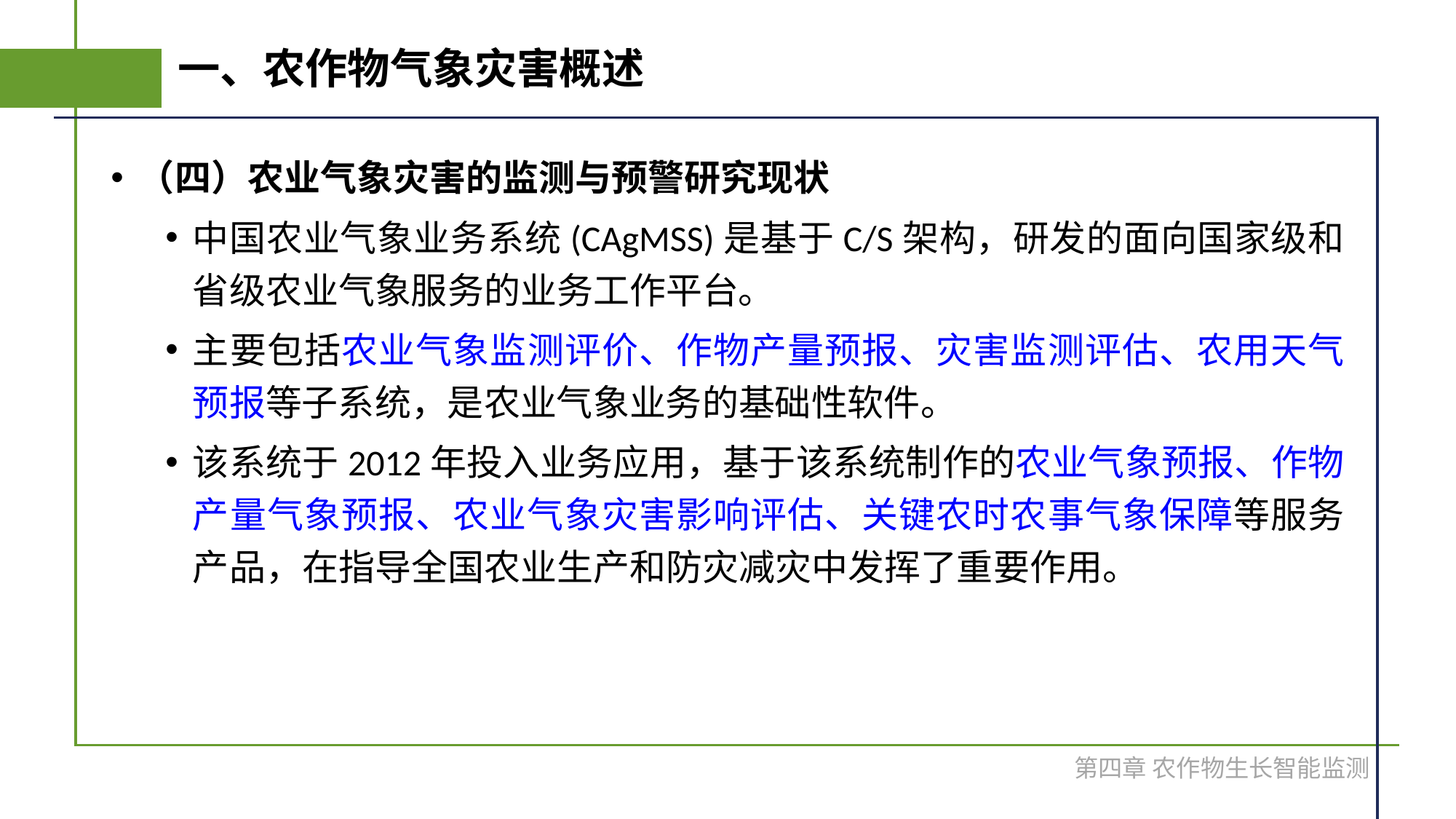

# 一、农作物气象灾害概述
（四）农业气象灾害的监测与预警研究现状
中国农业气象业务系统(CAgMSS)是基于C/S架构，研发的面向国家级和省级农业气象服务的业务工作平台。
主要包括农业气象监测评价、作物产量预报、灾害监测评估、农用天气预报等子系统，是农业气象业务的基础性软件。
该系统于2012年投入业务应用，基于该系统制作的农业气象预报、作物产量气象预报、农业气象灾害影响评估、关键农时农事气象保障等服务产品，在指导全国农业生产和防灾减灾中发挥了重要作用。
第四章 农作物生长智能监测